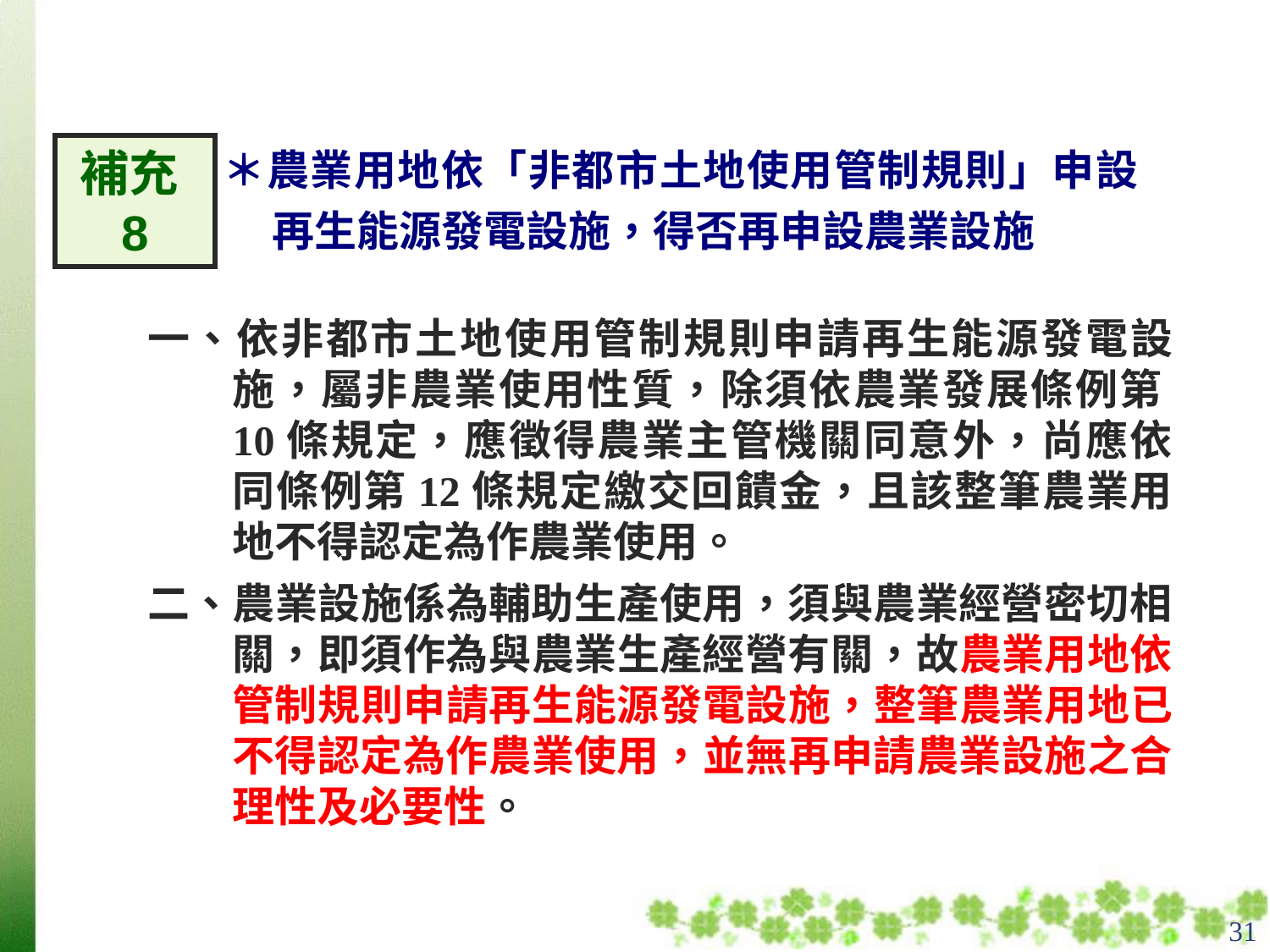

＊農業用地依「非都市土地使用管制規則」申設再生能源發電設施，得否再申設農業設施
補充8
一、依非都市土地使用管制規則申請再生能源發電設施，屬非農業使用性質，除須依農業發展條例第10條規定，應徵得農業主管機關同意外，尚應依同條例第12條規定繳交回饋金，且該整筆農業用地不得認定為作農業使用。
二、農業設施係為輔助生產使用，須與農業經營密切相關，即須作為與農業生產經營有關，故農業用地依管制規則申請再生能源發電設施，整筆農業用地已不得認定為作農業使用，並無再申請農業設施之合理性及必要性。
31